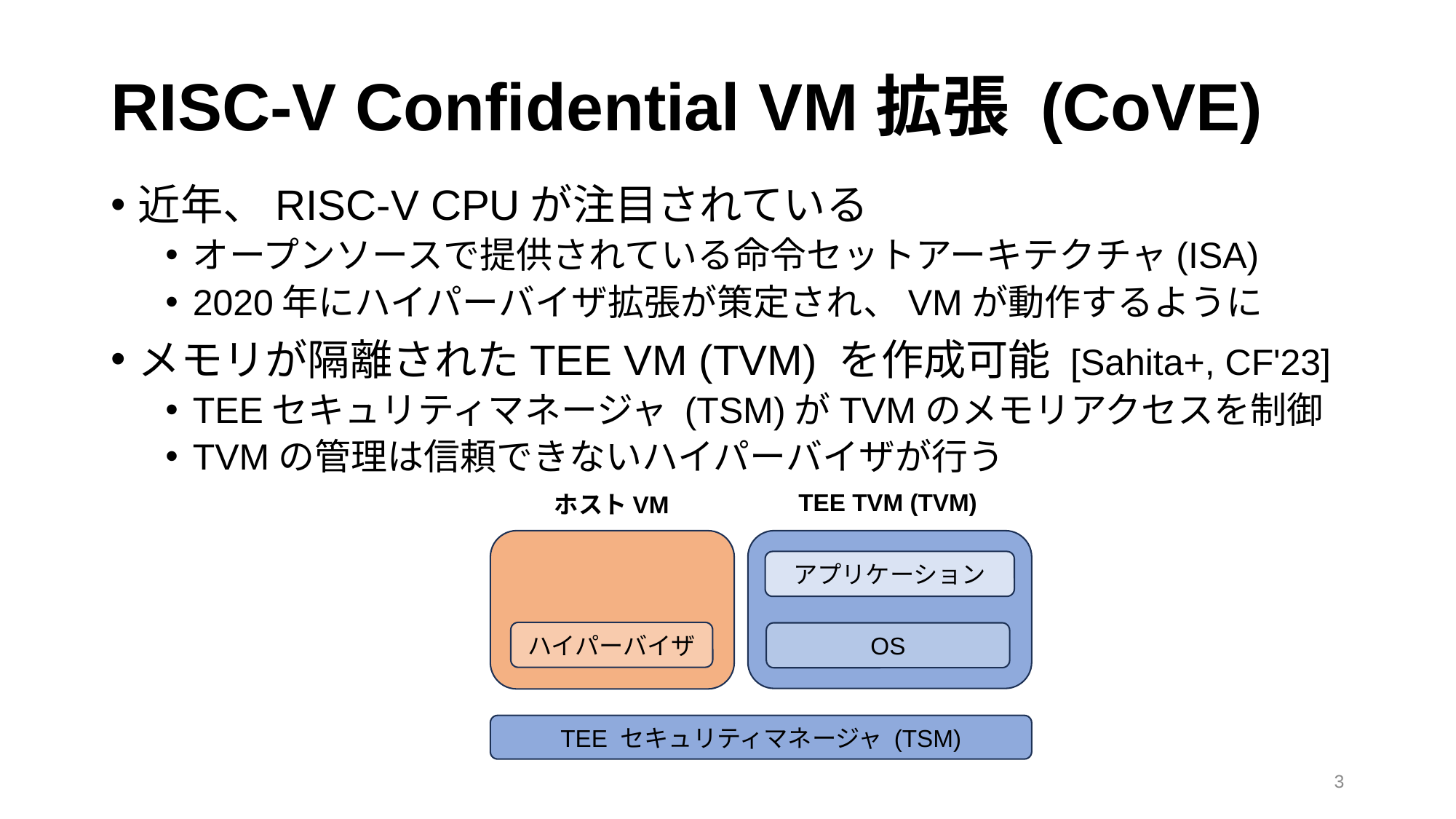

# RISC-V Confidential VM拡張 (CoVE)
近年、RISC-V CPUが注目されている
オープンソースで提供されている命令セットアーキテクチャ(ISA)
2020年にハイパーバイザ拡張が策定され、VMが動作するように
メモリが隔離されたTEE VM (TVM) を作成可能 [Sahita+, CF'23]
TEEセキュリティマネージャ (TSM)がTVMのメモリアクセスを制御
TVMの管理は信頼できないハイパーバイザが行う

TEE TVM (TVM)
ホストVM

アプリケーション
ハイパーバイザ
OS
TEE セキュリティマネージャ (TSM)
3